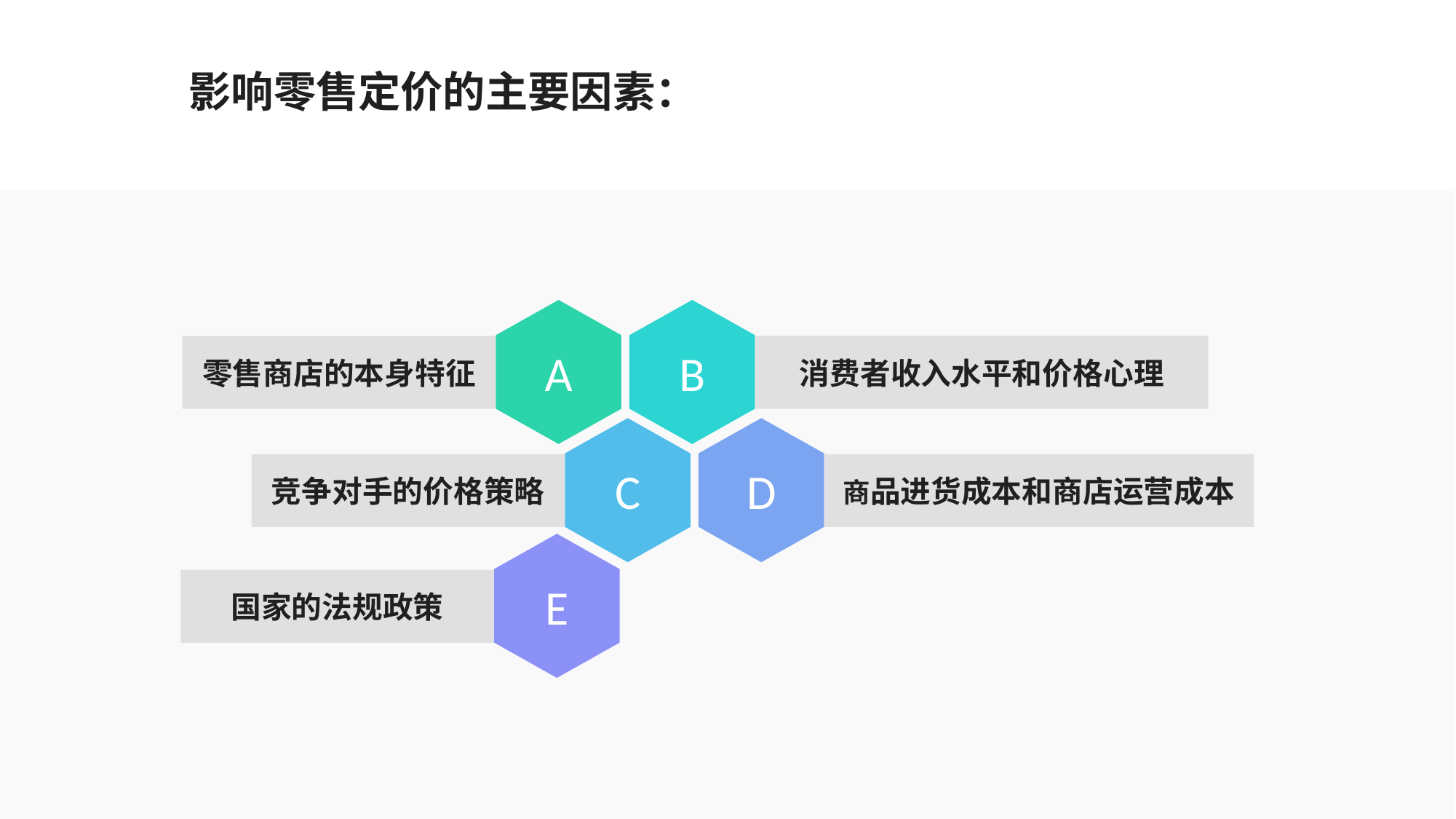

影响零售定价的主要因素：

消费者收入水平和价格心理
零售商店的本身特征
A
B

商品进货成本和商店运营成本
竞争对手的价格策略
C
D

国家的法规政策
E